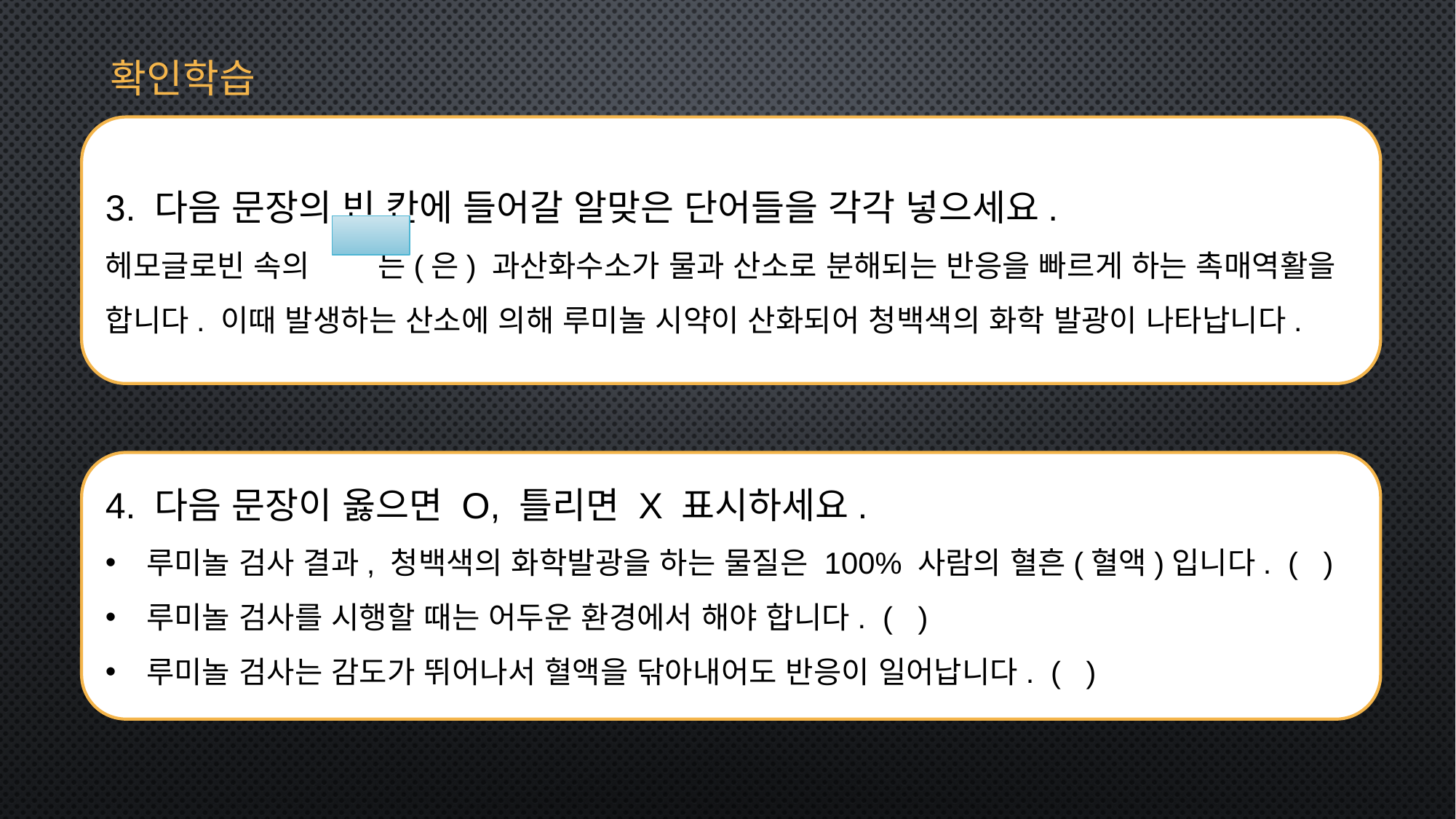

확인학습
3. 다음 문장의 빈 칸에 들어갈 알맞은 단어들을 각각 넣으세요.
헤모글로빈 속의        는(은) 과산화수소가 물과 산소로 분해되는 반응을 빠르게 하는 촉매역활을 합니다. 이때 발생하는 산소에 의해 루미놀 시약이 산화되어 청백색의 화학 발광이 나타납니다.

4. 다음 문장이 옳으면 O, 틀리면 X 표시하세요.
루미놀 검사 결과, 청백색의 화학발광을 하는 물질은 100% 사람의 혈흔(혈액)입니다.  (   )
루미놀 검사를 시행할 때는 어두운 환경에서 해야 합니다.  (   )
루미놀 검사는 감도가 뛰어나서 혈액을 닦아내어도 반응이 일어납니다.  (   )